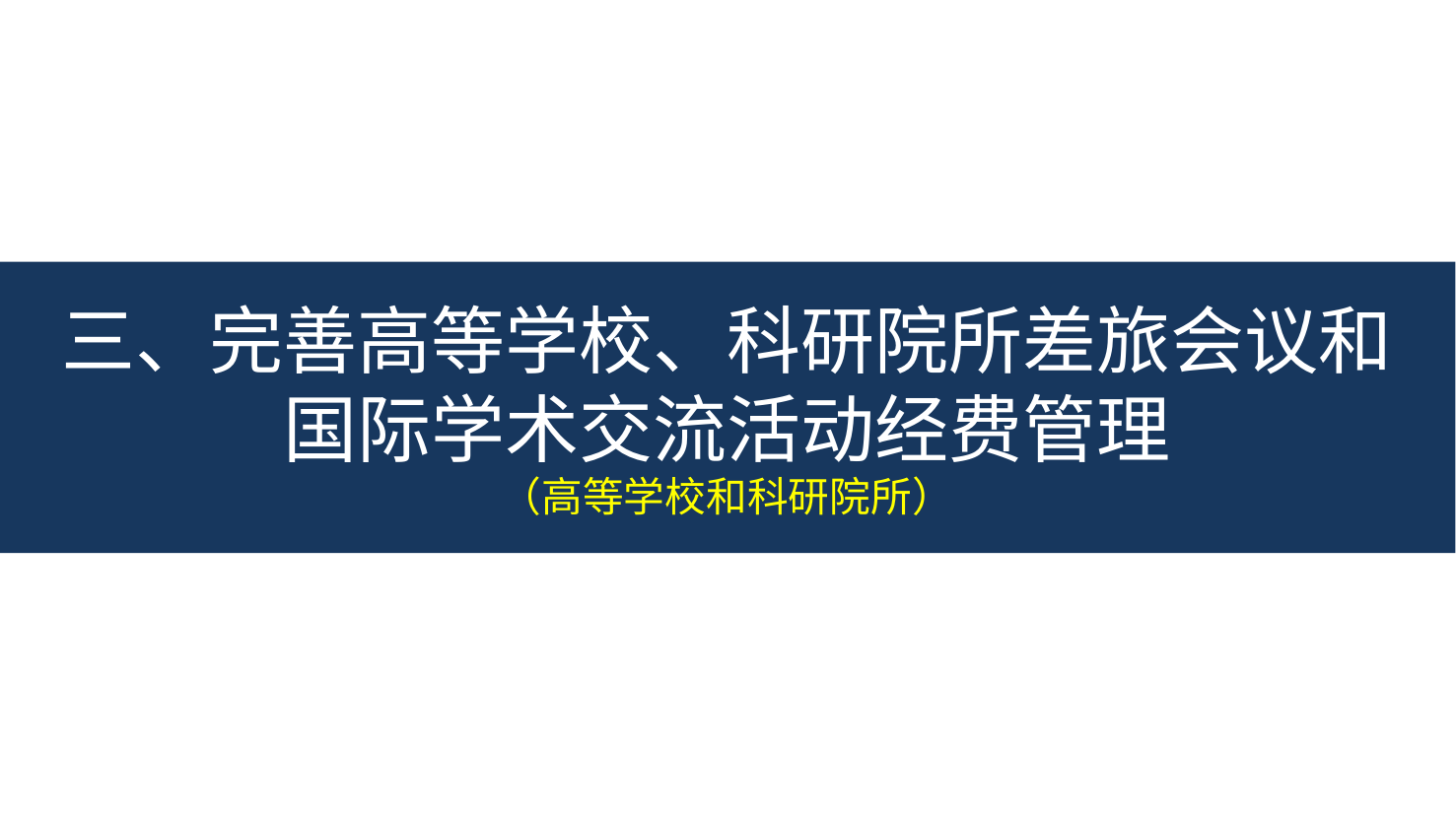

三、完善高等学校、科研院所差旅会议和国际学术交流活动经费管理
（高等学校和科研院所）